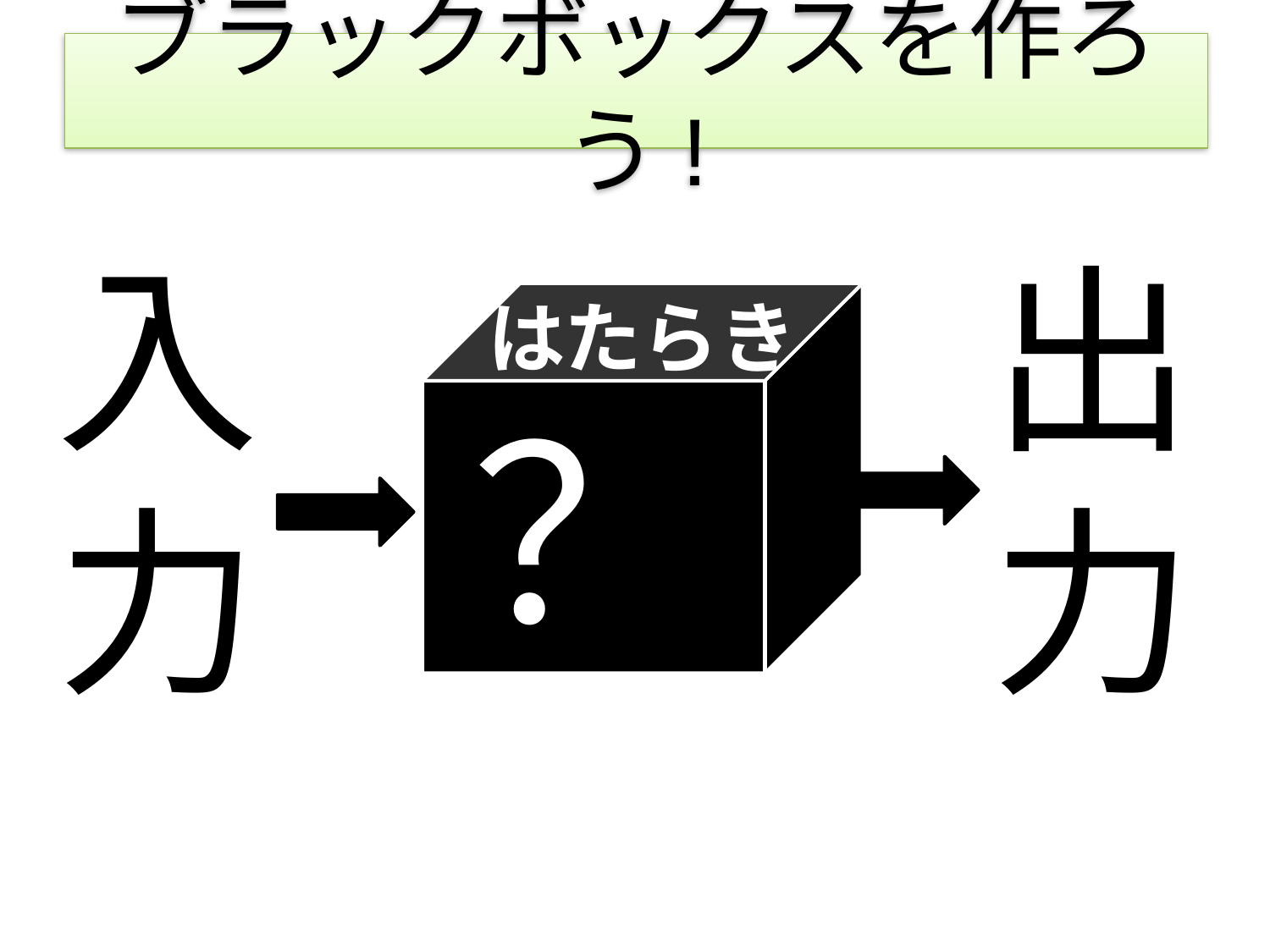

# ブラックボックスを作ろう!
入
力
出
力
？
はたらき